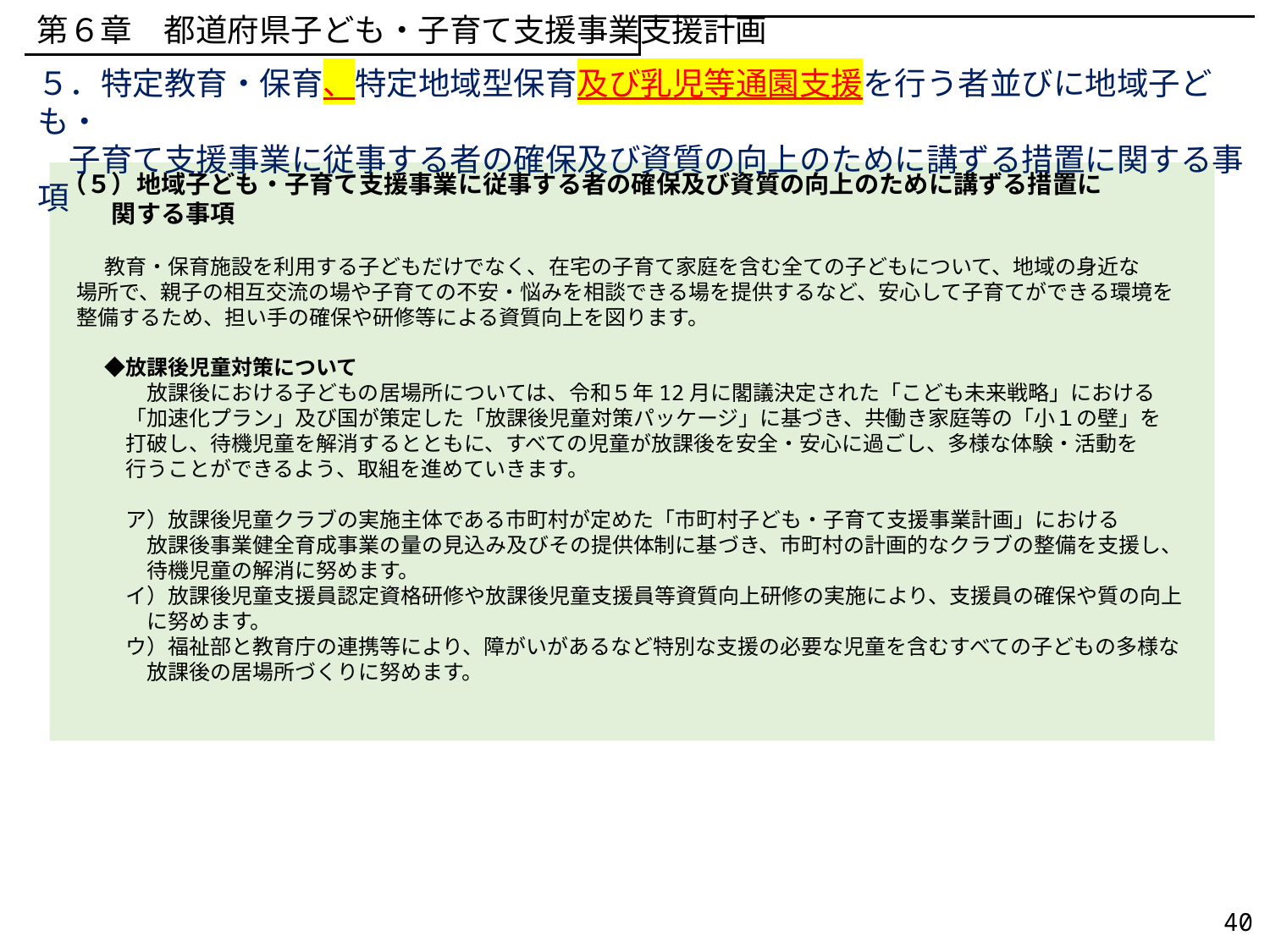

第６章　都道府県子ども・子育て支援事業支援計画

５．特定教育・保育、特定地域型保育及び乳児等通園支援を行う者並びに地域子ども・
　子育て支援事業に従事する者の確保及び資質の向上のために講ずる措置に関する事項
（５）地域子ども・子育て支援事業に従事する者の確保及び資質の向上のために講ずる措置に
　　関する事項

　　教育・保育施設を利用する子どもだけでなく、在宅の子育て家庭を含む全ての子どもについて、地域の身近な
  場所で、親子の相互交流の場や子育ての不安・悩みを相談できる場を提供するなど、安心して子育てができる環境を
  整備するため、担い手の確保や研修等による資質向上を図ります。

　　◆放課後児童対策について
　　　　放課後における子どもの居場所については、令和５年12月に閣議決定された「こども未来戦略」における
　　　「加速化プラン」及び国が策定した「放課後児童対策パッケージ」に基づき、共働き家庭等の「小１の壁」を
　　　打破し、待機児童を解消するとともに、すべての児童が放課後を安全・安心に過ごし、多様な体験・活動を
　　　行うことができるよう、取組を進めていきます。

　　　ア）放課後児童クラブの実施主体である市町村が定めた「市町村子ども・子育て支援事業計画」における
　　　　放課後事業健全育成事業の量の見込み及びその提供体制に基づき、市町村の計画的なクラブの整備を支援し、
　　　　待機児童の解消に努めます。
　　　イ）放課後児童支援員認定資格研修や放課後児童支援員等資質向上研修の実施により、支援員の確保や質の向上
　　　　に努めます。
　　　ウ）福祉部と教育庁の連携等により、障がいがあるなど特別な支援の必要な児童を含むすべての子どもの多様な
　　　　放課後の居場所づくりに努めます。

40